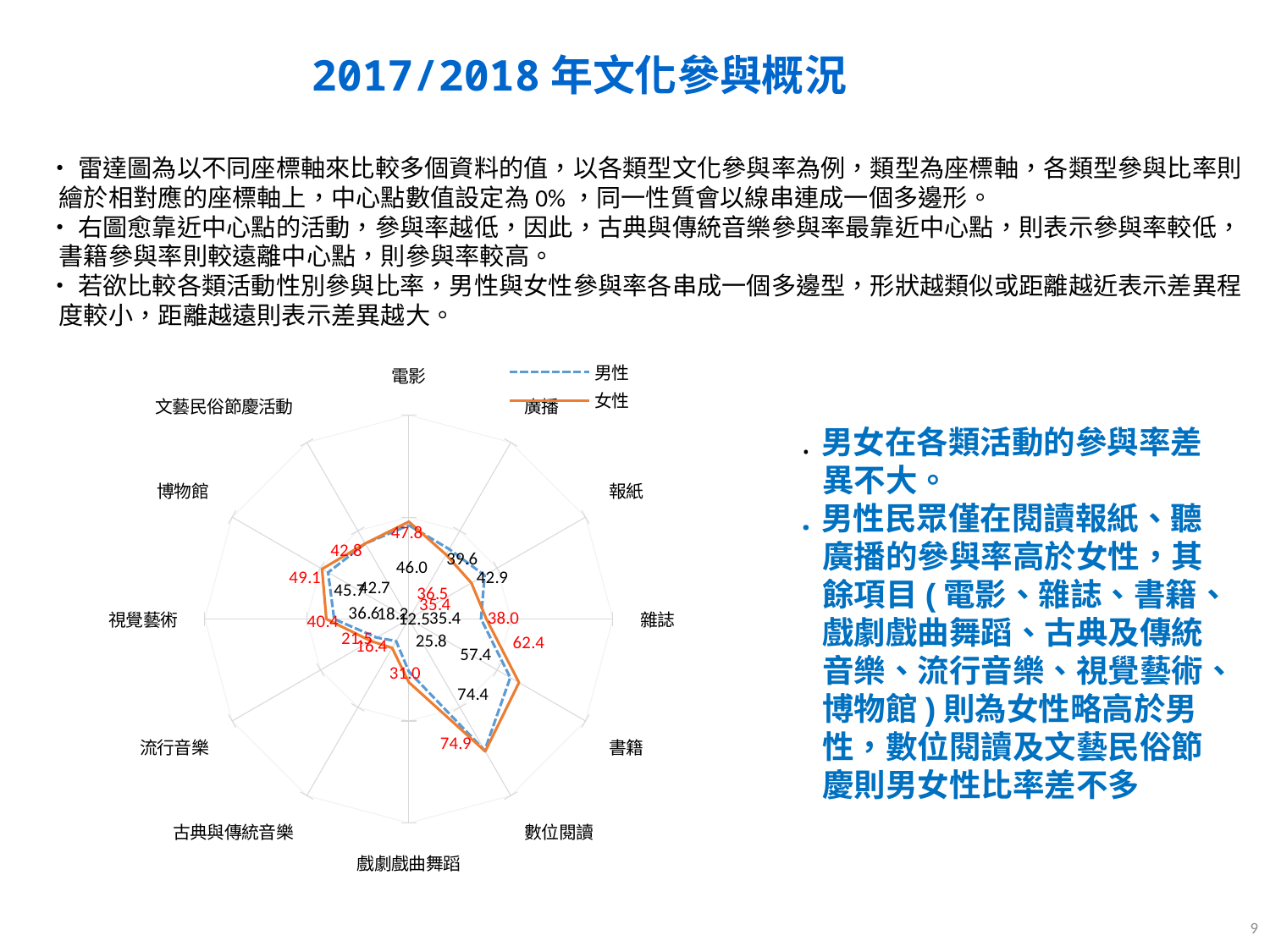

2017/2018年文化參與概況
•雷達圖為以不同座標軸來比較多個資料的值，以各類型文化參與率為例，類型為座標軸，各類型參與比率則繪於相對應的座標軸上，中心點數值設定為0%，同一性質會以線串連成一個多邊形。
•右圖愈靠近中心點的活動，參與率越低，因此，古典與傳統音樂參與率最靠近中心點，則表示參與率較低，書籍參與率則較遠離中心點，則參與率較高。
•若欲比較各類活動性別參與比率，男性與女性參與率各串成一個多邊型，形狀越類似或距離越近表示差異程度較小，距離越遠則表示差異越大。

### Chart

| Category | 男性 | 女性 |
|---|---|---|
| 電影 | 45.9940265871653 | 47.77312622389513 |
| 廣播 | 39.61912886803328 | 36.516949274624984 |
| 報紙 | 42.88881805452833 | 35.4263131501106 |
| 雜誌 | 35.417525477170855 | 38.03890048736463 |
| 書籍 | 57.43003440767246 | 62.36692153912466 |
| 數位閱讀 | 74.41162165797101 | 74.92415982246597 |
| 戲劇戲曲舞蹈 | 25.780755942127147 | 31.022686091823314 |
| 古典與傳統音樂 | 12.466265134581258 | 16.394404212426647 |
| 流行音樂 | 18.18555242099667 | 21.52542181055991 |
| 視覺藝術 | 36.62093365905527 | 40.435328266198084 |
| 博物館 | 45.71384722476923 | 49.12856782857846 |
| 文藝民俗節慶活動 | 42.73610876479893 | 42.77582987319903 |
․男女在各類活動的參與率差異不大。
․男性民眾僅在閱讀報紙、聽廣播的參與率高於女性，其餘項目(電影、雜誌、書籍、戲劇戲曲舞蹈、古典及傳統音樂、流行音樂、視覺藝術、博物館)則為女性略高於男性，數位閱讀及文藝民俗節慶則男女性比率差不多
9